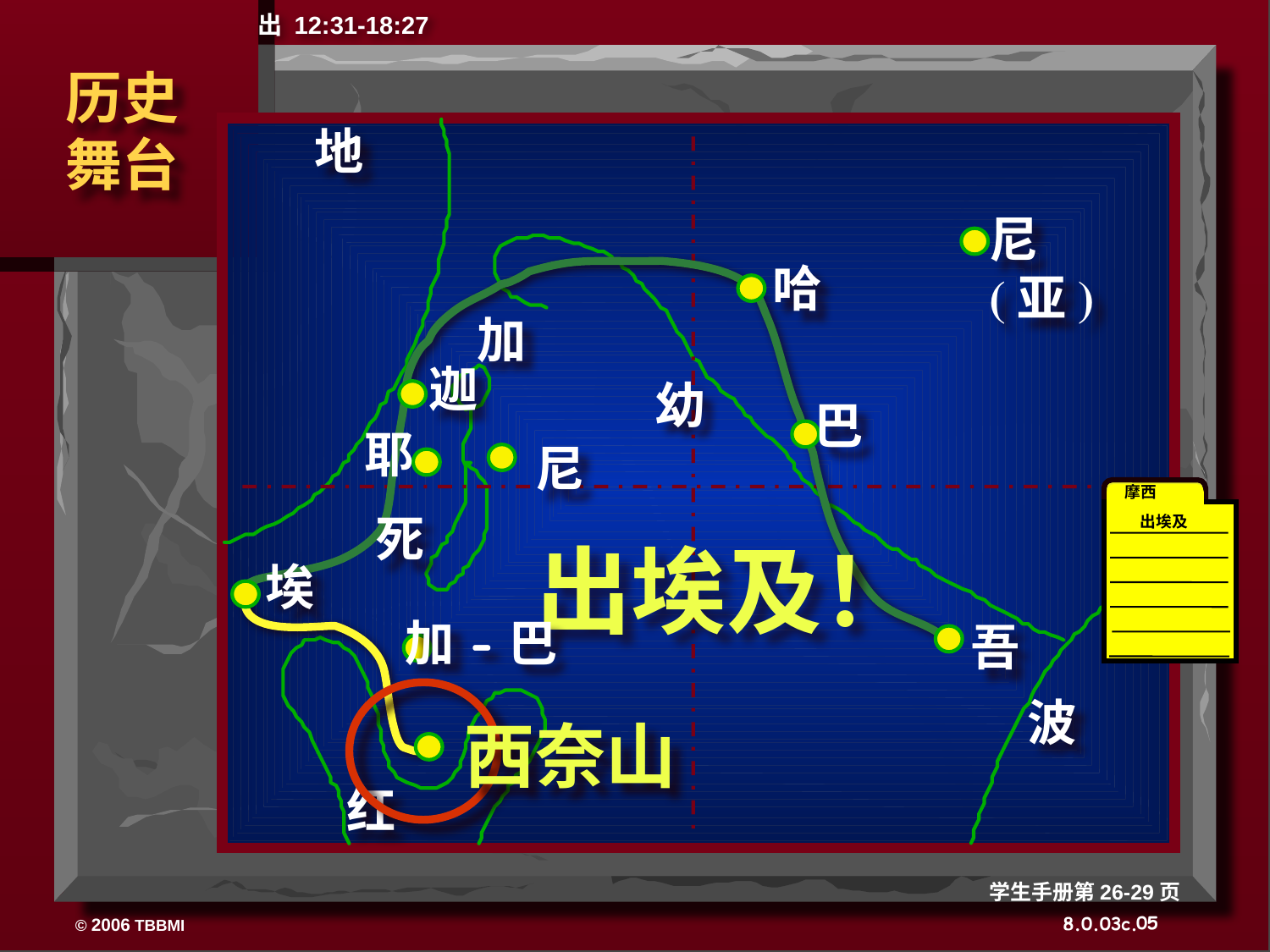

出 12:31-18:27

 历史
 舞台
 地

尼(亚)

哈

加
迦

幼

巴

耶

尼

摩西

出埃及

40

死
出埃及！
埃

加-巴

吾

波
西奈山

红
学生手册第26-29页
05